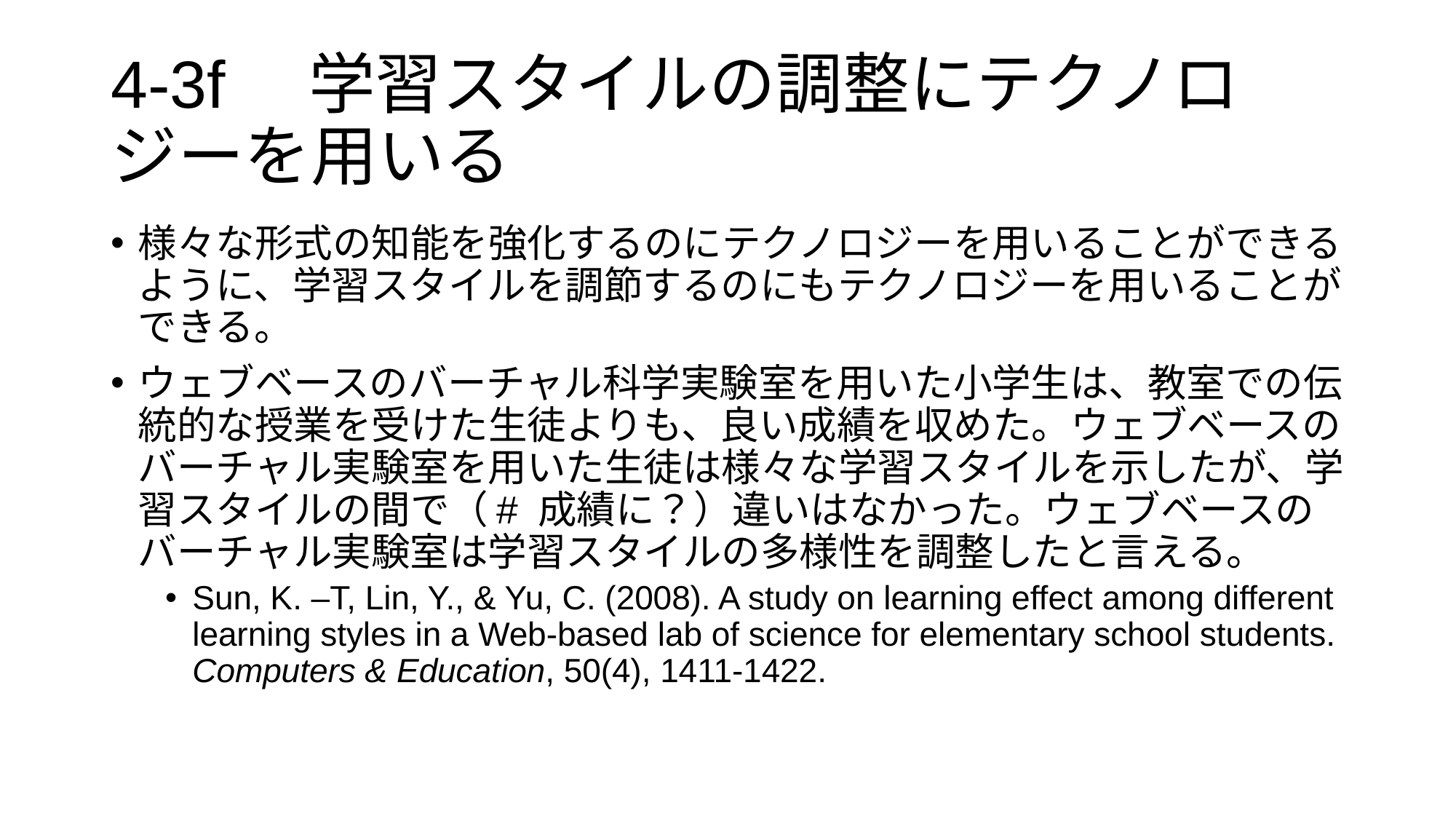

# 4-3f　学習スタイルの調整にテクノロジーを用いる
様々な形式の知能を強化するのにテクノロジーを用いることができるように、学習スタイルを調節するのにもテクノロジーを用いることができる。
ウェブベースのバーチャル科学実験室を用いた小学生は、教室での伝統的な授業を受けた生徒よりも、良い成績を収めた。ウェブベースのバーチャル実験室を用いた生徒は様々な学習スタイルを示したが、学習スタイルの間で（# 成績に？）違いはなかった。ウェブベースのバーチャル実験室は学習スタイルの多様性を調整したと言える。
Sun, K. –T, Lin, Y., & Yu, C. (2008). A study on learning effect among different learning styles in a Web-based lab of science for elementary school students. Computers & Education, 50(4), 1411-1422.